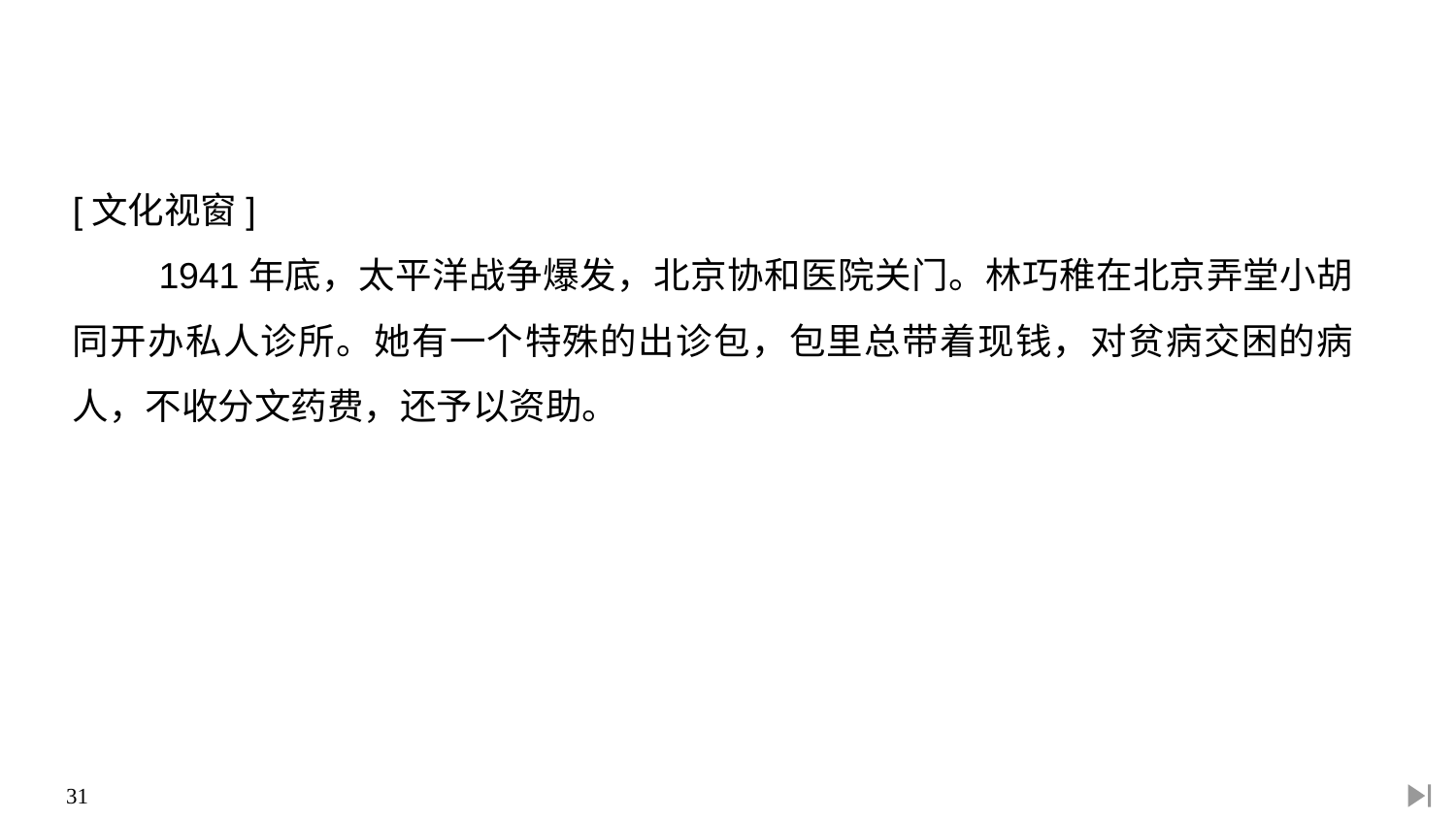

[文化视窗]
1941年底，太平洋战争爆发，北京协和医院关门。林巧稚在北京弄堂小胡同开办私人诊所。她有一个特殊的出诊包，包里总带着现钱，对贫病交困的病人，不收分文药费，还予以资助。